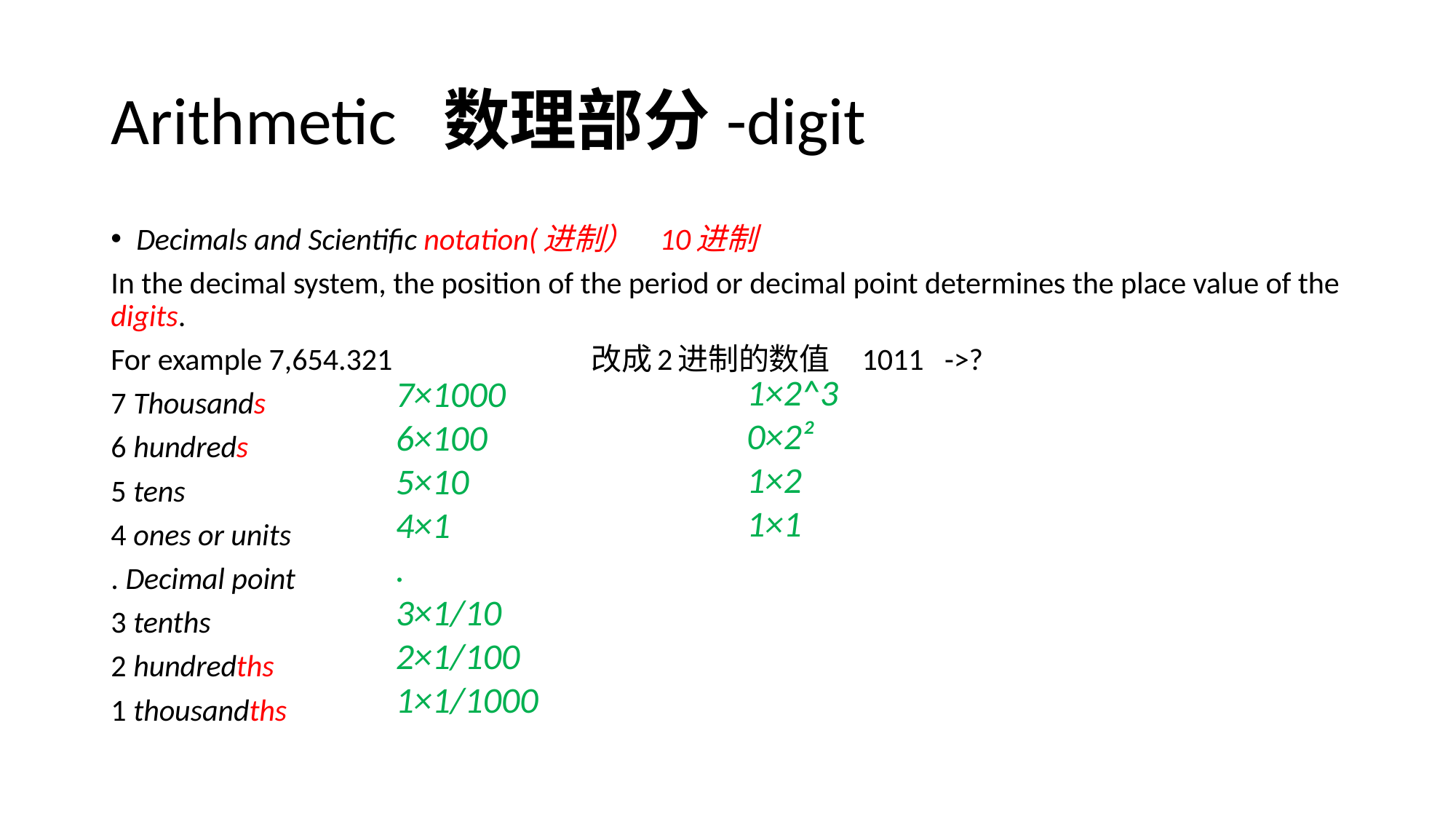

# Arithmetic  数理部分-digit
Decimals and Scientific notation(进制）   10进制
In the decimal system, the position of the period or decimal point determines the place value of the digits.
For example 7,654.321                            改成2进制的数值    1011   ->?
7 Thousands
6 hundreds
5 tens
4 ones or units
. Decimal point
3 tenths
2 hundredths
1 thousandths

1×2^3
0×2²
1×2
1×1
7×1000
6×100
5×10
4×1
.
3×1/10
2×1/100
1×1/1000